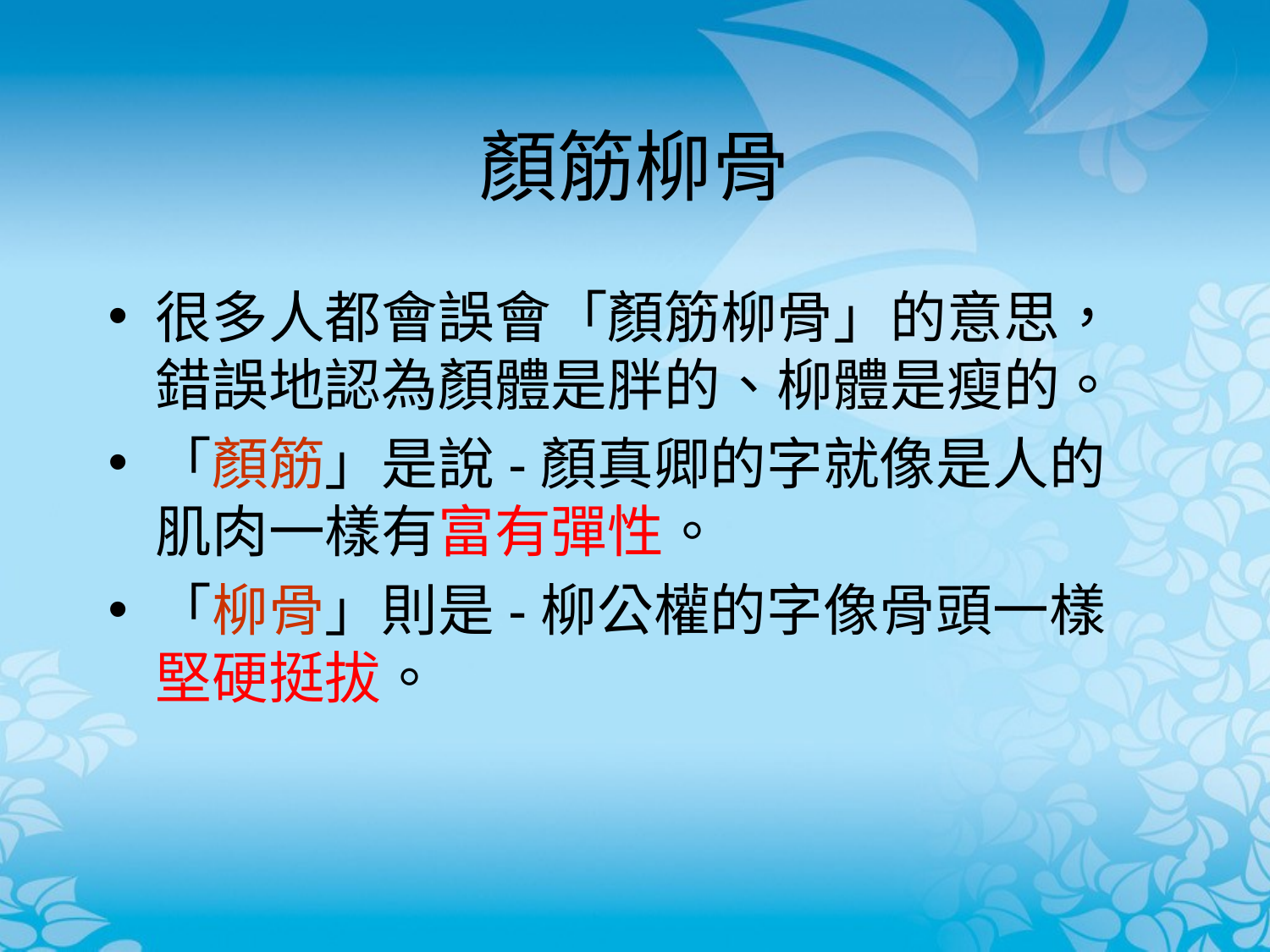

# 顏筋柳骨
很多人都會誤會「顏筋柳骨」的意思，錯誤地認為顏體是胖的、柳體是瘦的。
「顏筋」是說-顏真卿的字就像是人的肌肉一樣有富有彈性。
「柳骨」則是-柳公權的字像骨頭一樣堅硬挺拔。